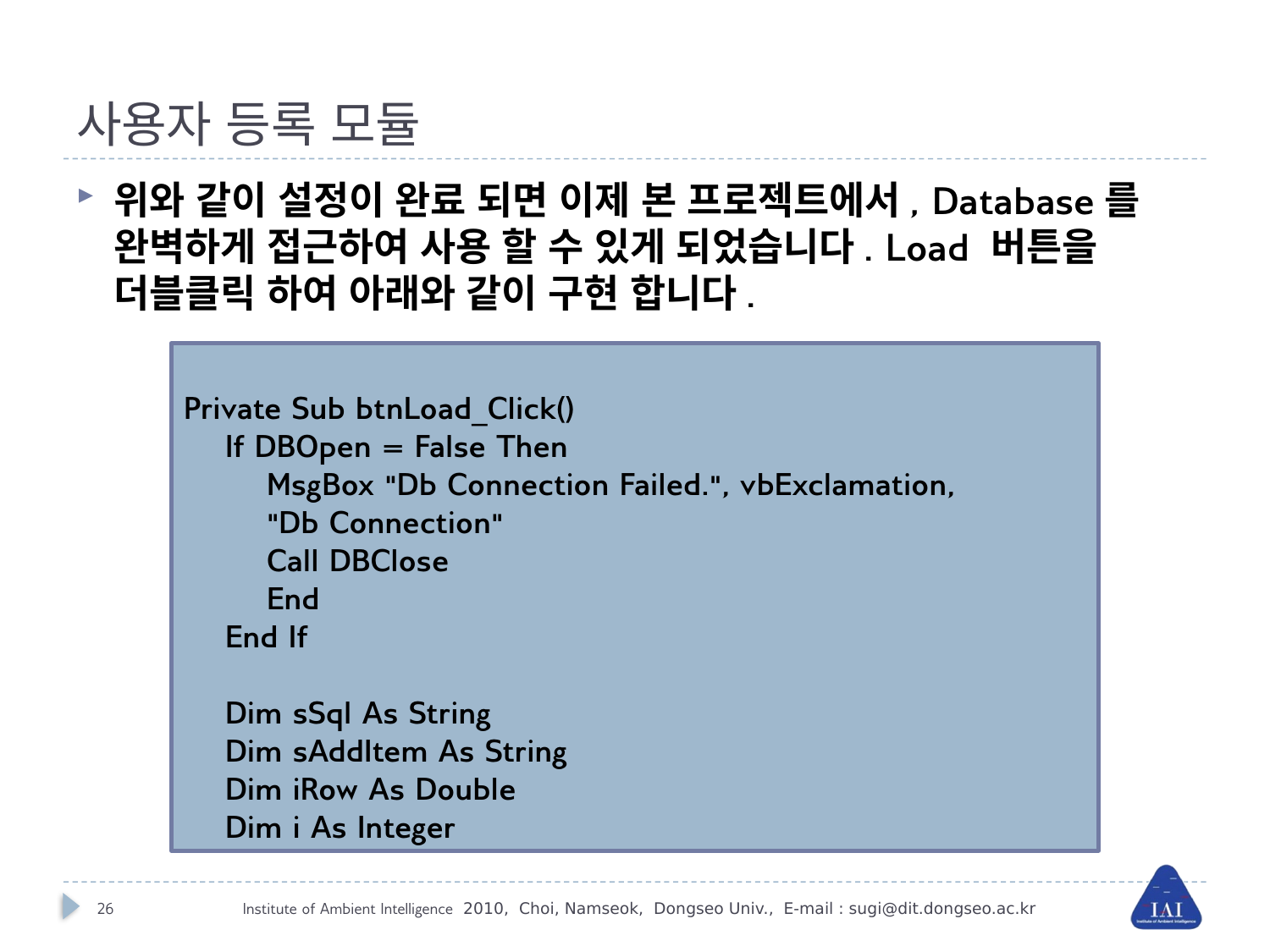

# 사용자 등록 모듈
위와 같이 설정이 완료 되면 이제 본 프로젝트에서, Database를 완벽하게 접근하여 사용 할 수 있게 되었습니다. Load 버튼을 더블클릭 하여 아래와 같이 구현 합니다.

Private Sub btnLoad_Click()
    If DBOpen = False Then
        MsgBox "Db Connection Failed.", vbExclamation,
        "Db Connection"
        Call DBClose
        End
    End If

    Dim sSql As String
    Dim sAddItem As String
    Dim iRow As Double
    Dim i As Integer